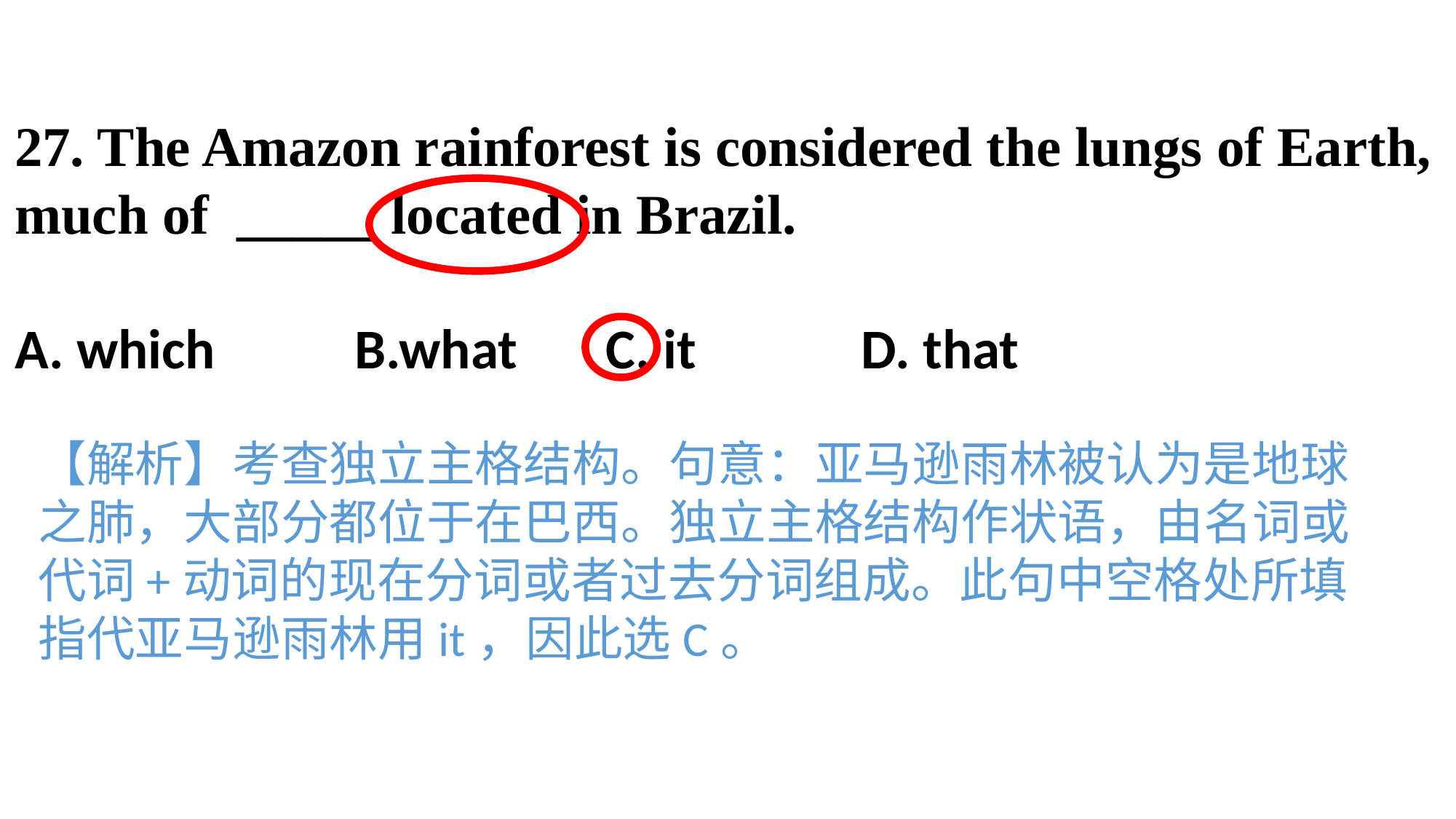

27. The Amazon rainforest is considered the lungs of Earth, much of  _____ located in Brazil.

A. which           B.what       C. it             D. that

【解析】考查独立主格结构。句意：亚马逊雨林被认为是地球之肺，大部分都位于在巴西。独立主格结构作状语，由名词或代词+动词的现在分词或者过去分词组成。此句中空格处所填指代亚马逊雨林用it，因此选C。